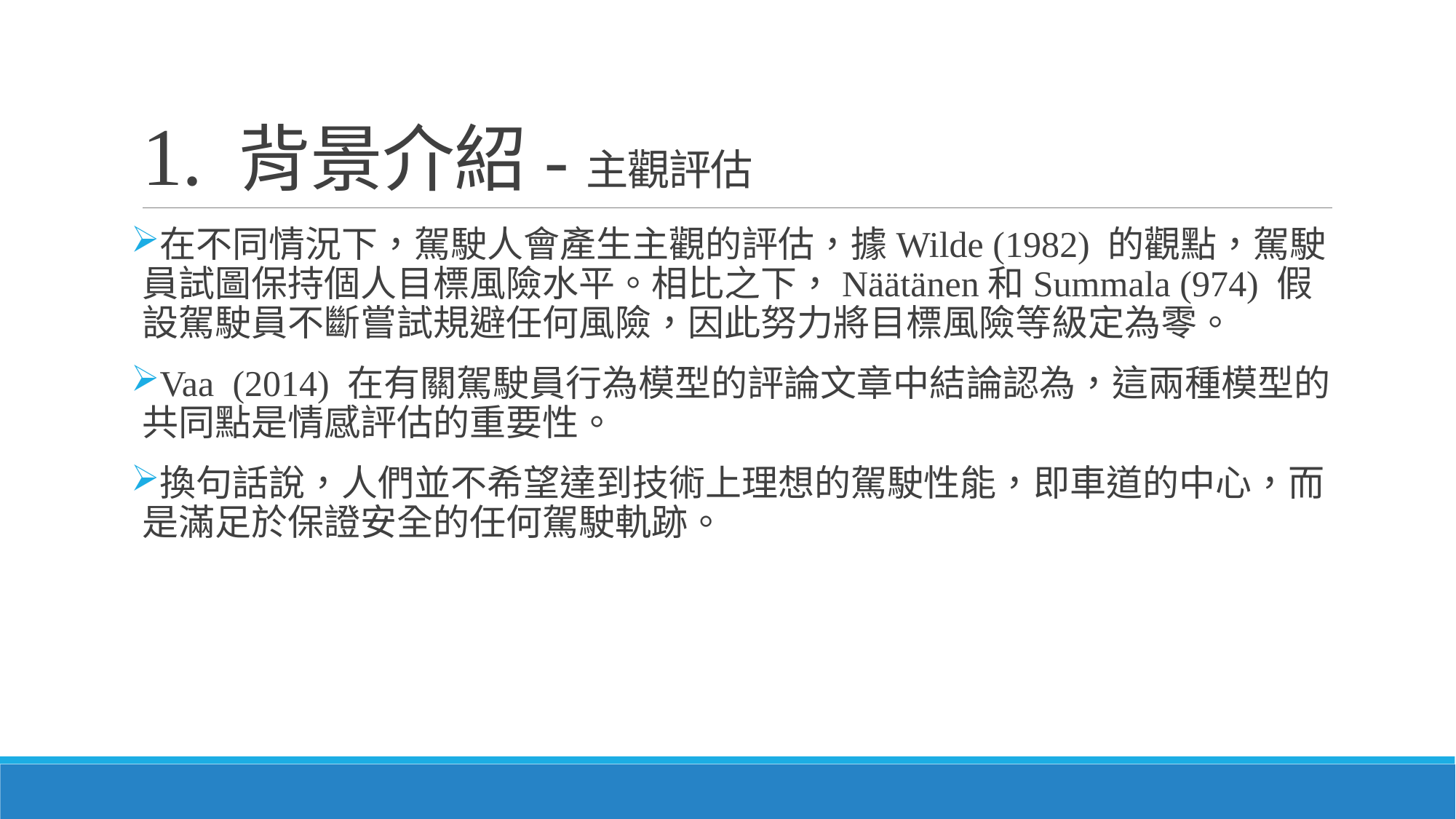

# 1. 背景介紹-主觀評估
在不同情況下，駕駛人會產生主觀的評估，據Wilde (1982) 的觀點，駕駛員試圖保持個人目標風險水平。相比之下，Näätänen和Summala (974) 假設駕駛員不斷嘗試規避任何風險，因此努力將目標風險等級定為零。
Vaa  (2014) 在有關駕駛員行為模型的評論文章中結論認為，這兩種模型的共同點是情感評估的重要性。
換句話說，人們並不希望達到技術上理想的駕駛性能，即車道的中心，而是滿足於保證安全的任何駕駛軌跡。